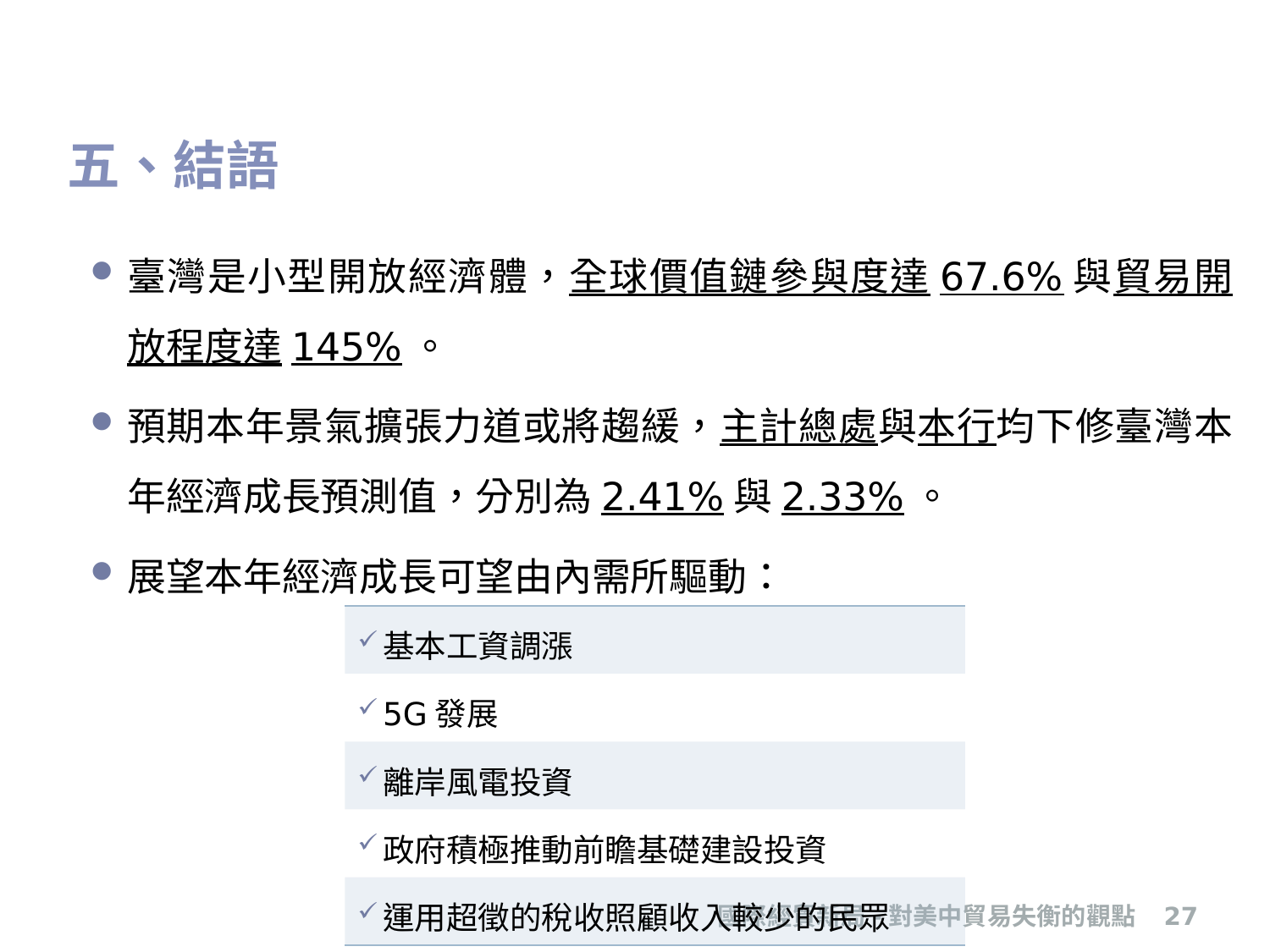

# 五、結語
臺灣是小型開放經濟體，全球價值鏈參與度達67.6%與貿易開放程度達145%。
預期本年景氣擴張力道或將趨緩，主計總處與本行均下修臺灣本年經濟成長預測值，分別為2.41%與2.33%。
展望本年經濟成長可望由內需所驅動：

| 基本工資調漲 |
| --- |
| 5G發展 |
| 離岸風電投資 |
| 政府積極推動前瞻基礎建設投資 |
| 運用超徵的稅收照顧收入較少的民眾 |
國際經貿新局-對美中貿易失衡的觀點
27